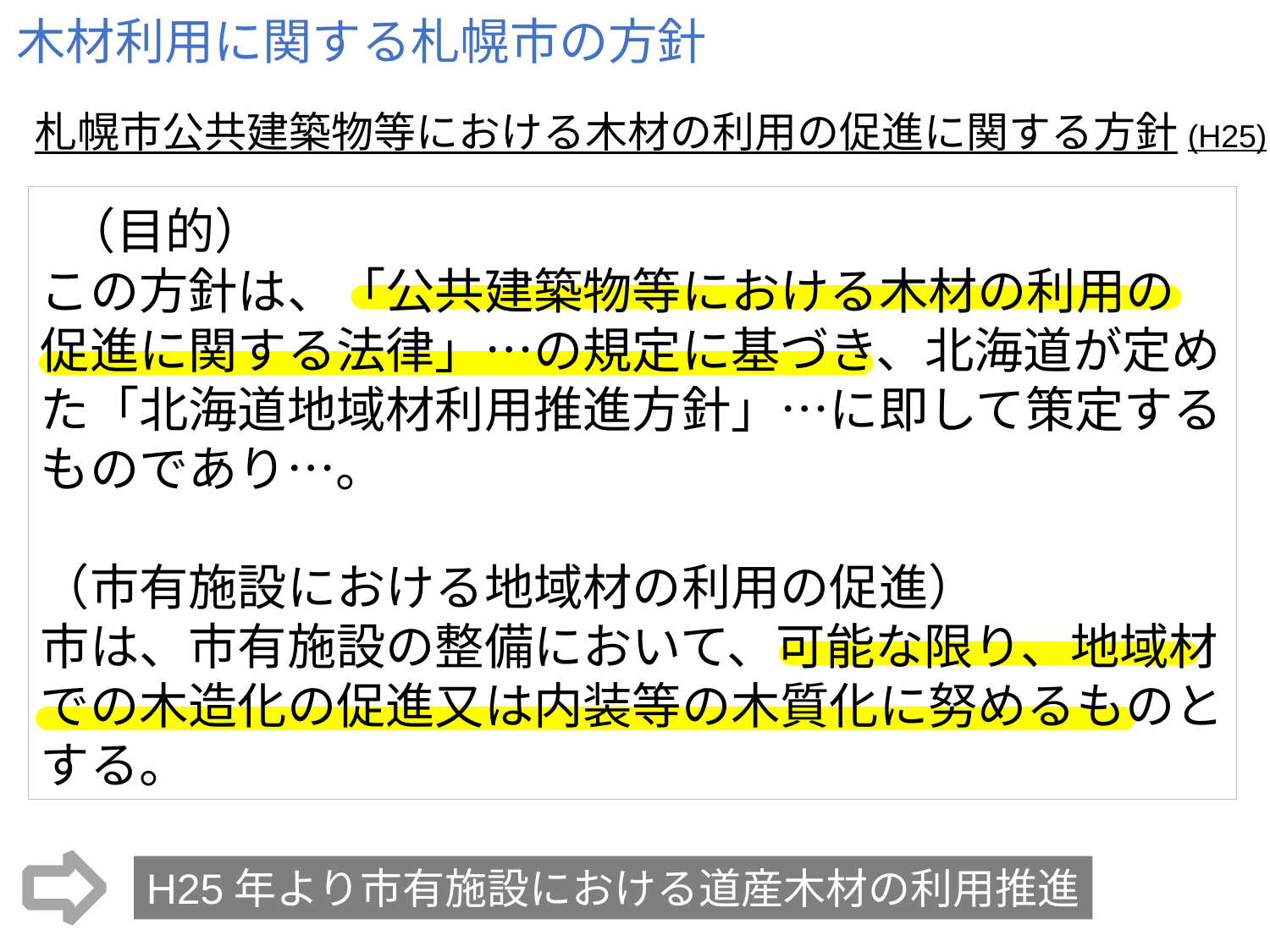

木材利用に関する札幌市の方針
札幌市公共建築物等における木材の利用の促進に関する方針(H25)
 （目的）
この方針は、「公共建築物等における木材の利用の促進に関する法律」…の規定に基づき、北海道が定めた「北海道地域材利用推進方針」…に即して策定するものであり…。

（市有施設における地域材の利用の促進）
市は、市有施設の整備において、可能な限り、地域材での木造化の促進又は内装等の木質化に努めるものとする。

H25年より市有施設における道産木材の利用推進